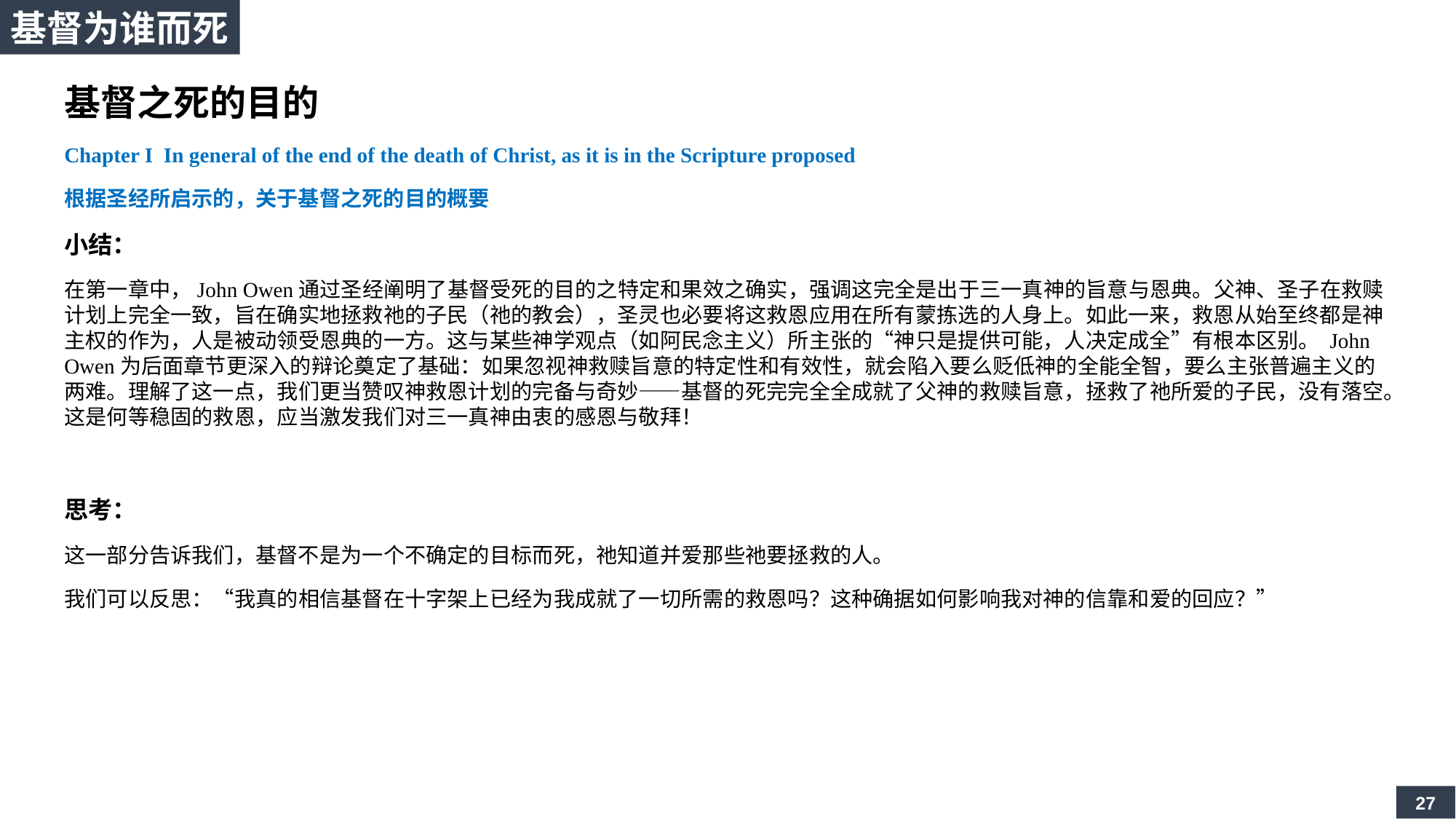

基督为谁而死
基督之死的目的
Chapter I  In general of the end of the death of Christ, as it is in the Scripture proposed
根据圣经所启示的，关于基督之死的目的概要
小结：
在第一章中，John Owen通过圣经阐明了基督受死的目的之特定和果效之确实，强调这完全是出于三一真神的旨意与恩典。父神、圣子在救赎计划上完全一致，旨在确实地拯救祂的子民（祂的教会），圣灵也必要将这救恩应用在所有蒙拣选的人身上。如此一来，救恩从始至终都是神主权的作为，人是被动领受恩典的一方。这与某些神学观点（如阿民念主义）所主张的“神只是提供可能，人决定成全”有根本区别。 John Owen为后面章节更深入的辩论奠定了基础：如果忽视神救赎旨意的特定性和有效性，就会陷入要么贬低神的全能全智，要么主张普遍主义的两难。理解了这一点，我们更当赞叹神救恩计划的完备与奇妙——基督的死完完全全成就了父神的救赎旨意，拯救了祂所爱的子民，没有落空。这是何等稳固的救恩，应当激发我们对三一真神由衷的感恩与敬拜！

思考：
这一部分告诉我们，基督不是为一个不确定的目标而死，祂知道并爱那些祂要拯救的人。
我们可以反思：“我真的相信基督在十字架上已经为我成就了一切所需的救恩吗？这种确据如何影响我对神的信靠和爱的回应？”
27